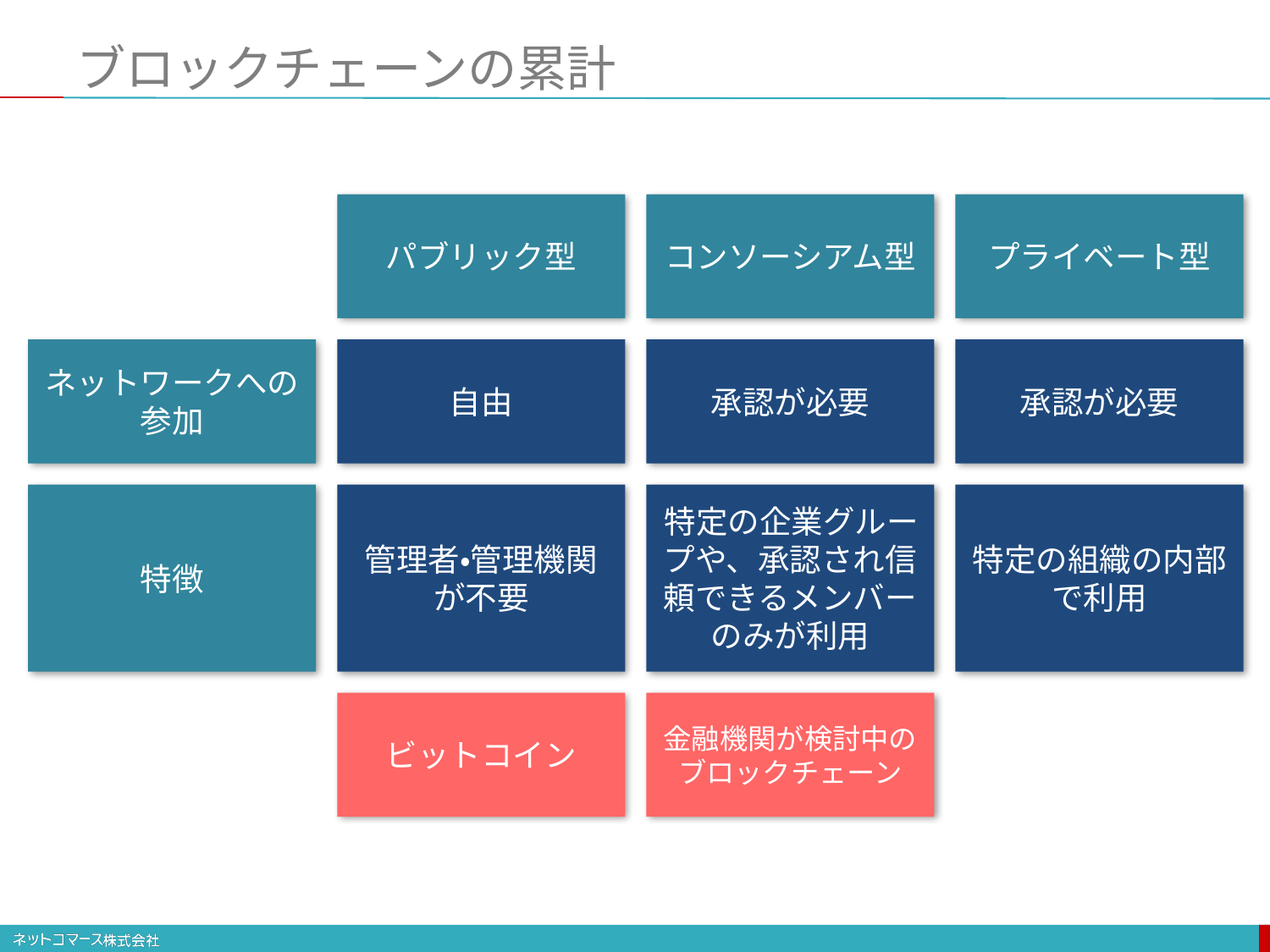

# ブロックチェーンの累計
パブリック型
コンソーシアム型
プライベート型
ネットワークへの参加
自由
承認が必要
承認が必要
特徴
管理者・管理機関
が不要
特定の企業グループや、承認され信頼できるメンバーのみが利用
特定の組織の内部で利用
金融機関が検討中のブロックチェーン
ビットコイン